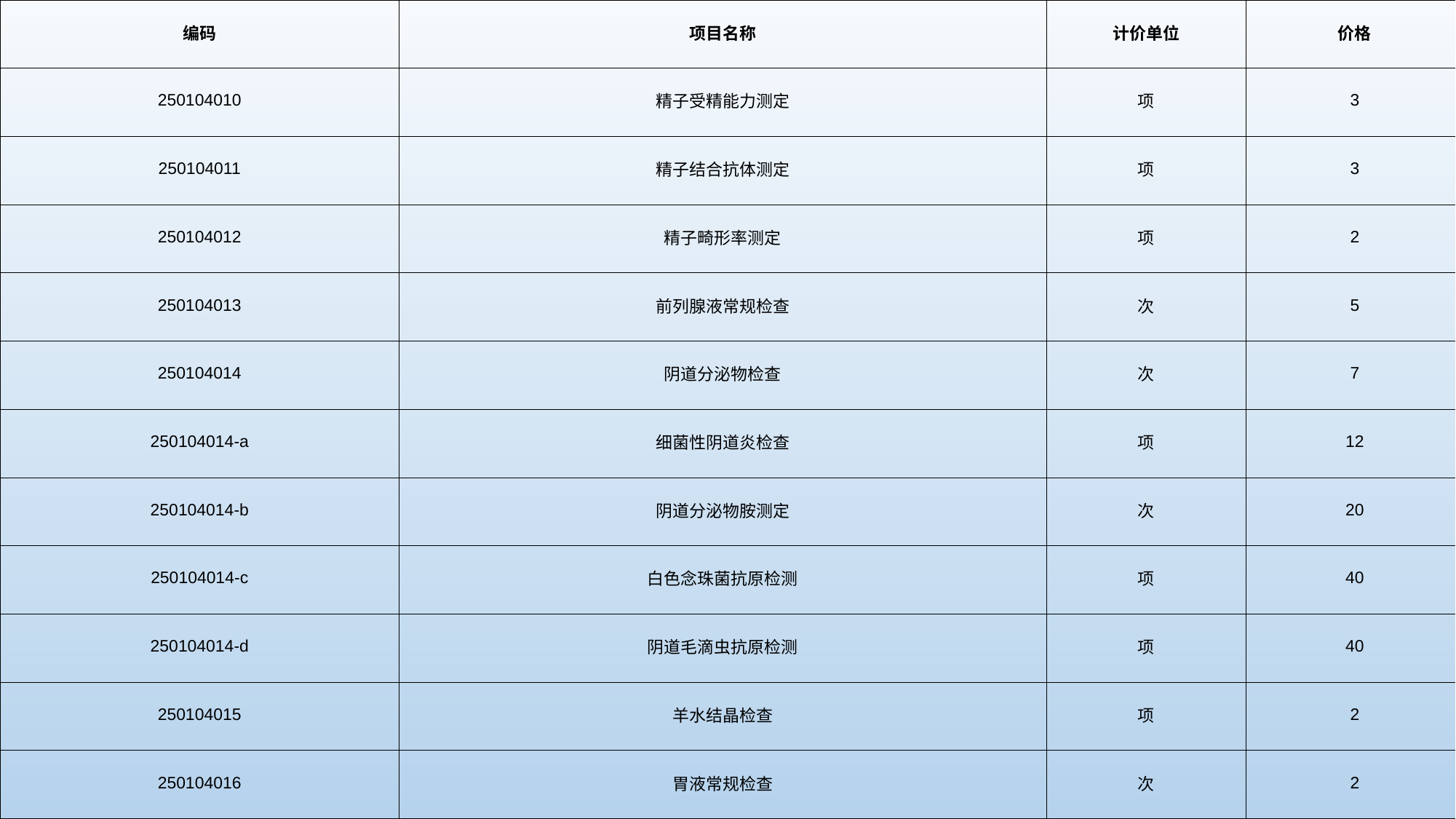

| 编码 | 项目名称 | 计价单位 | 价格 |
| --- | --- | --- | --- |
| 250104010 | 精子受精能力测定 | 项 | 3 |
| 250104011 | 精子结合抗体测定 | 项 | 3 |
| 250104012 | 精子畸形率测定 | 项 | 2 |
| 250104013 | 前列腺液常规检查 | 次 | 5 |
| 250104014 | 阴道分泌物检查 | 次 | 7 |
| 250104014-a | 细菌性阴道炎检查 | 项 | 12 |
| 250104014-b | 阴道分泌物胺测定 | 次 | 20 |
| 250104014-c | 白色念珠菌抗原检测 | 项 | 40 |
| 250104014-d | 阴道毛滴虫抗原检测 | 项 | 40 |
| 250104015 | 羊水结晶检查 | 项 | 2 |
| 250104016 | 胃液常规检查 | 次 | 2 |